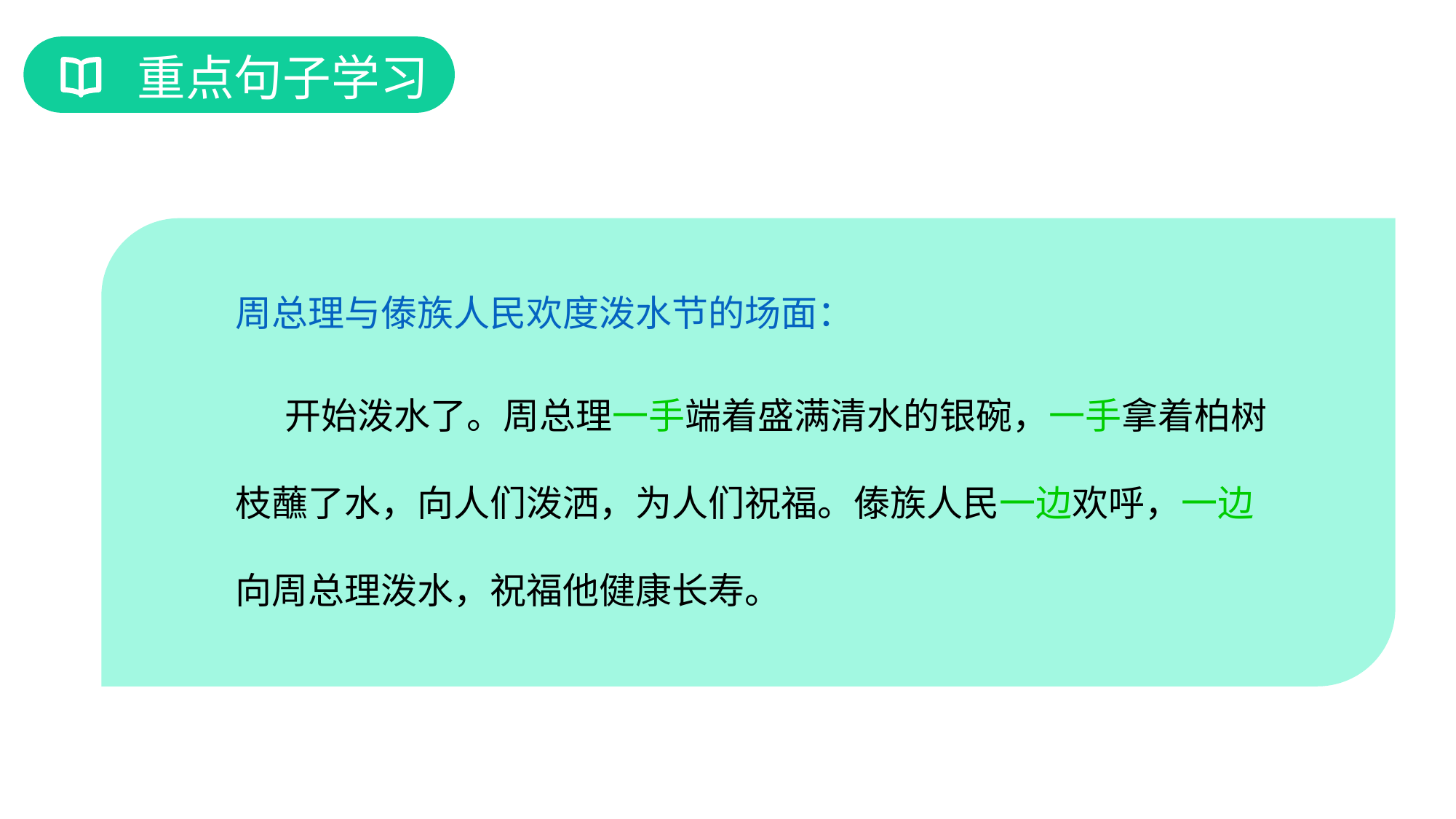

重点句子学习

周总理与傣族人民欢度泼水节的场面：
     开始泼水了。周总理一手端着盛满清水的银碗，一手拿着柏树枝蘸了水，向人们泼洒，为人们祝福。傣族人民一边欢呼，一边向周总理泼水，祝福他健康长寿。